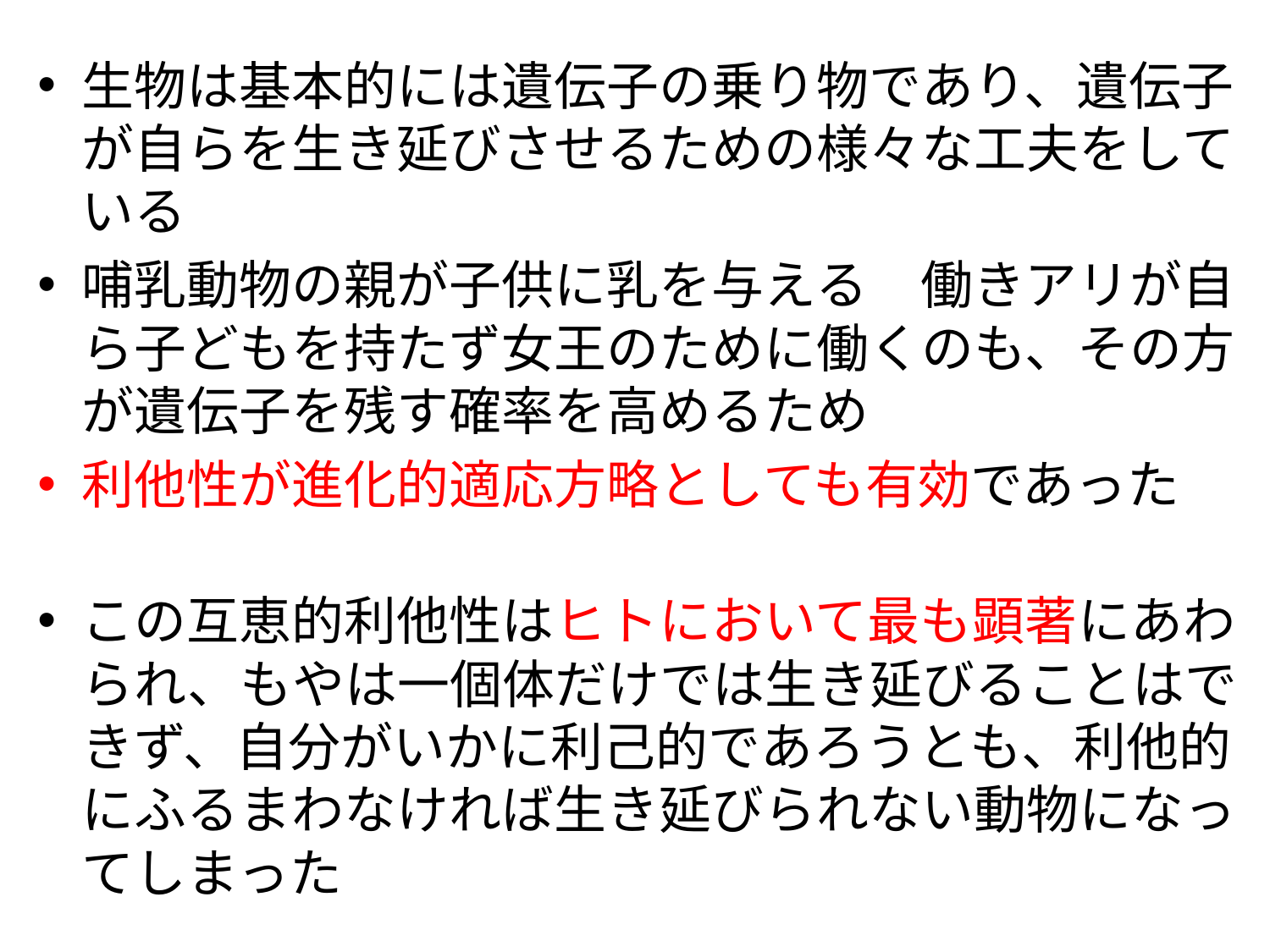

生物は基本的には遺伝子の乗り物であり、遺伝子が自らを生き延びさせるための様々な工夫をしている
哺乳動物の親が子供に乳を与える　働きアリが自ら子どもを持たず女王のために働くのも、その方が遺伝子を残す確率を高めるため
利他性が進化的適応方略としても有効であった
この互恵的利他性はヒトにおいて最も顕著にあわられ、もやは一個体だけでは生き延びることはできず、自分がいかに利己的であろうとも、利他的にふるまわなければ生き延びられない動物になってしまった